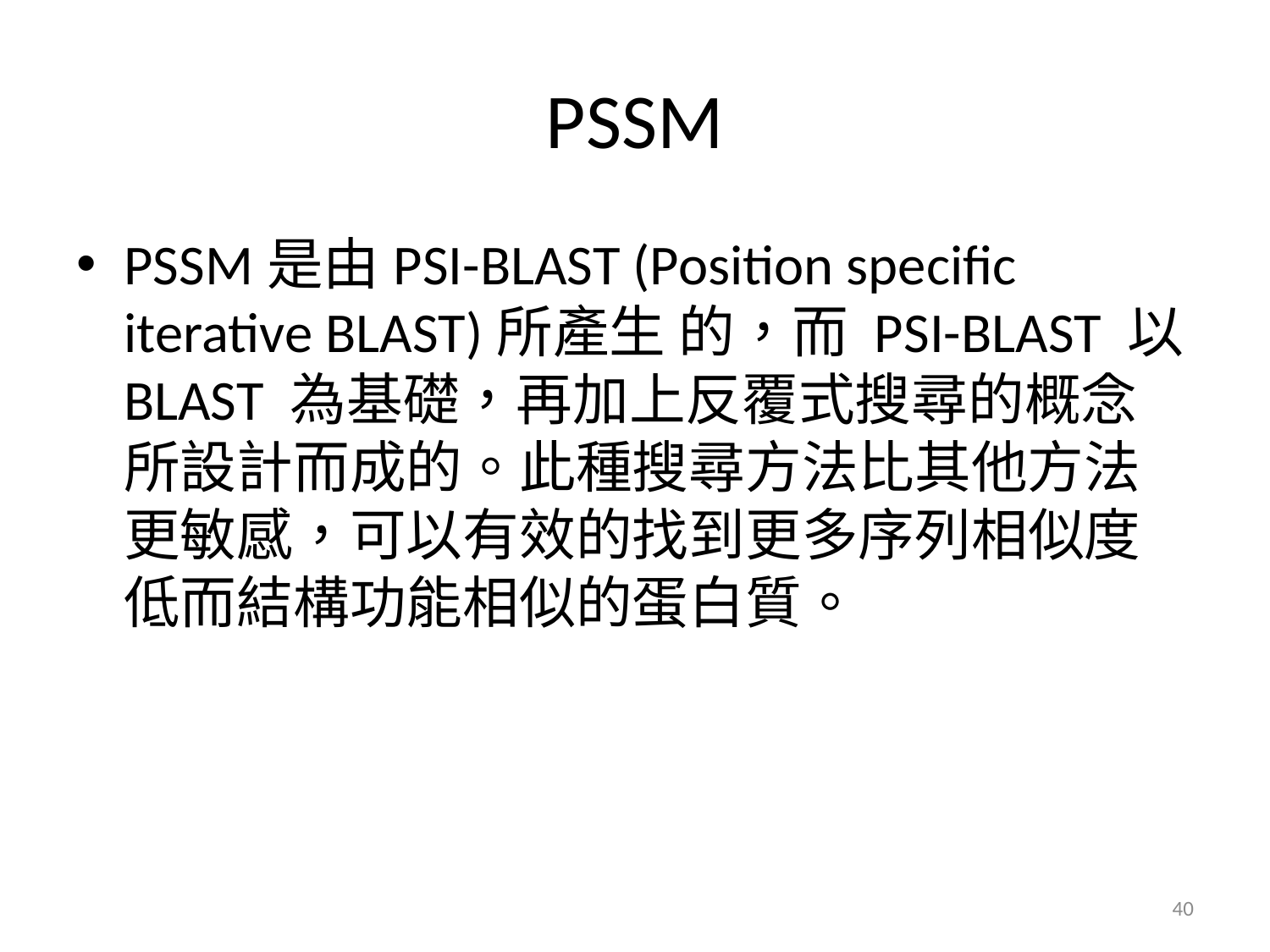

# PSSM
PSSM是由PSI-BLAST (Position specific iterative BLAST)所產生 的，而 PSI-BLAST 以 BLAST 為基礎，再加上反覆式搜尋的概念所設計而成的。此種搜尋方法比其他方法更敏感，可以有效的找到更多序列相似度低而結構功能相似的蛋白質。
40